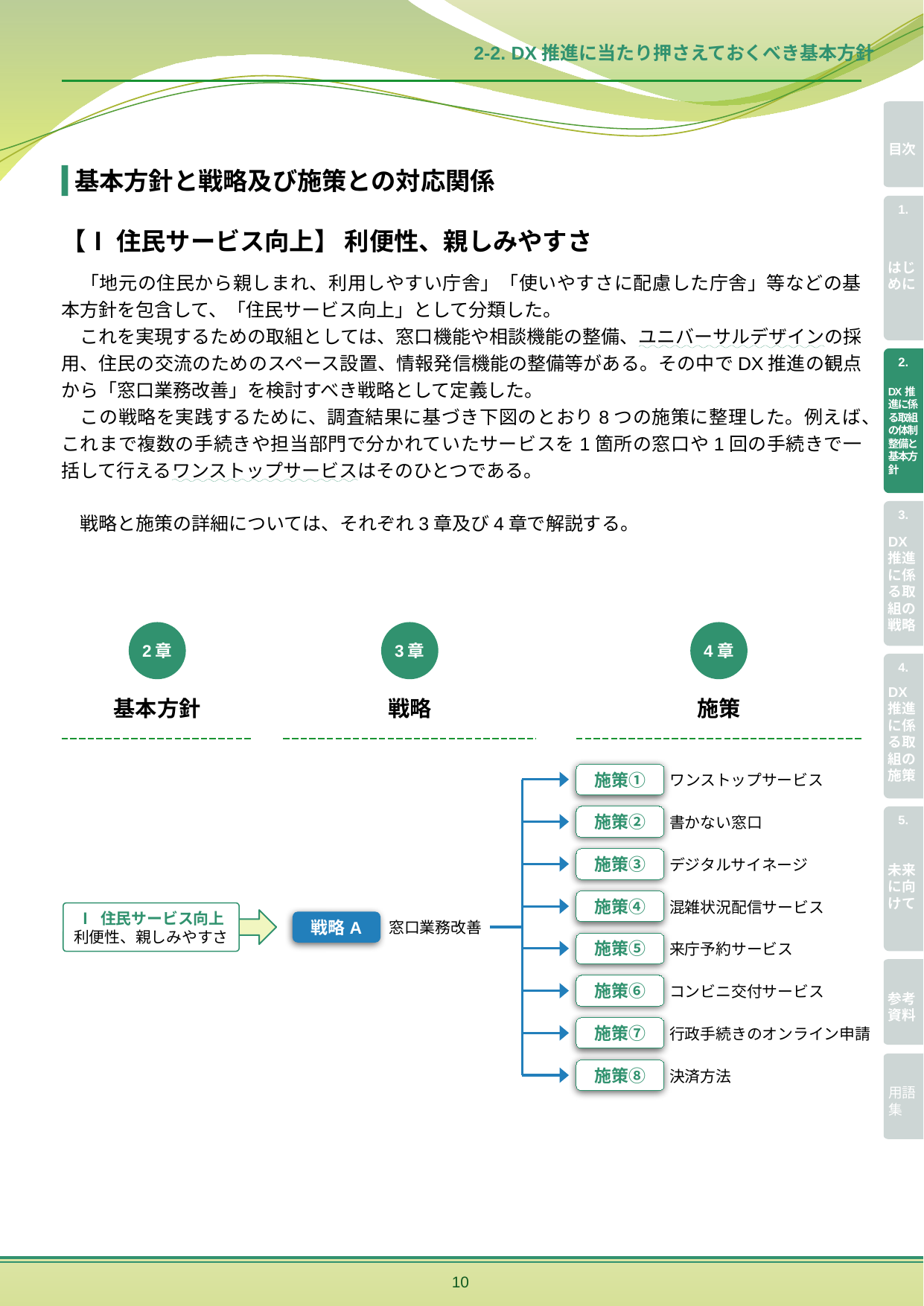

2-2. DX推進に当たり押さえておくべき基本方針

基本方針と戦略及び施策との対応関係
【Ⅰ 住民サービス向上】 利便性、親しみやすさ
　「地元の住民から親しまれ、利用しやすい庁舎」「使いやすさに配慮した庁舎」等などの基本方針を包含して、「住民サービス向上」として分類した。
　これを実現するための取組としては、窓口機能や相談機能の整備、ユニバーサルデザインの採用、住民の交流のためのスペース設置、情報発信機能の整備等がある。その中でDX推進の観点から「窓口業務改善」を検討すべき戦略として定義した。
　この戦略を実践するために、調査結果に基づき下図のとおり8つの施策に整理した。例えば、これまで複数の手続きや担当部門で分かれていたサービスを1箇所の窓口や1回の手続きで一括して行えるワンストップサービスはそのひとつである。

　戦略と施策の詳細については、それぞれ3章及び4章で解説する。
2章
3章
4章
基本方針
戦略
施策
施策①
ワンストップサービス
施策②
書かない窓口
施策③
デジタルサイネージ
施策④
混雑状況配信サービス
Ⅰ 住民サービス向上
利便性、親しみやすさ

戦略A
窓口業務改善
施策⑤
来庁予約サービス
施策⑥
コンビニ交付サービス
施策⑦
行政手続きのオンライン申請
施策⑧
決済方法
10